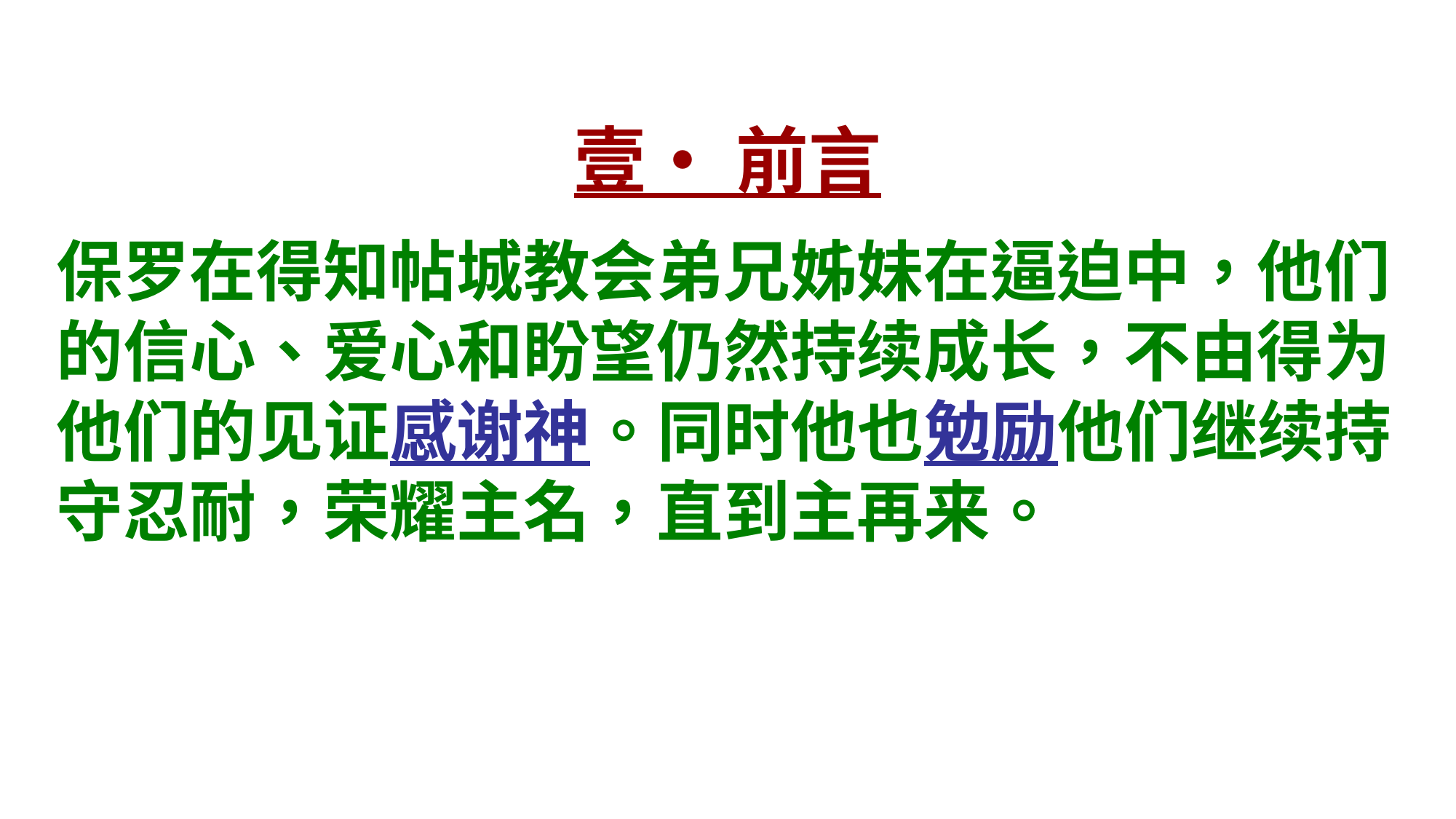

壹‧ 前言
保罗在得知帖城教会弟兄姊妹在逼迫中，他们的信心、爱心和盼望仍然持续成长，不由得为他们的见证感谢神。同时他也勉励他们继续持守忍耐，荣耀主名，直到主再来。